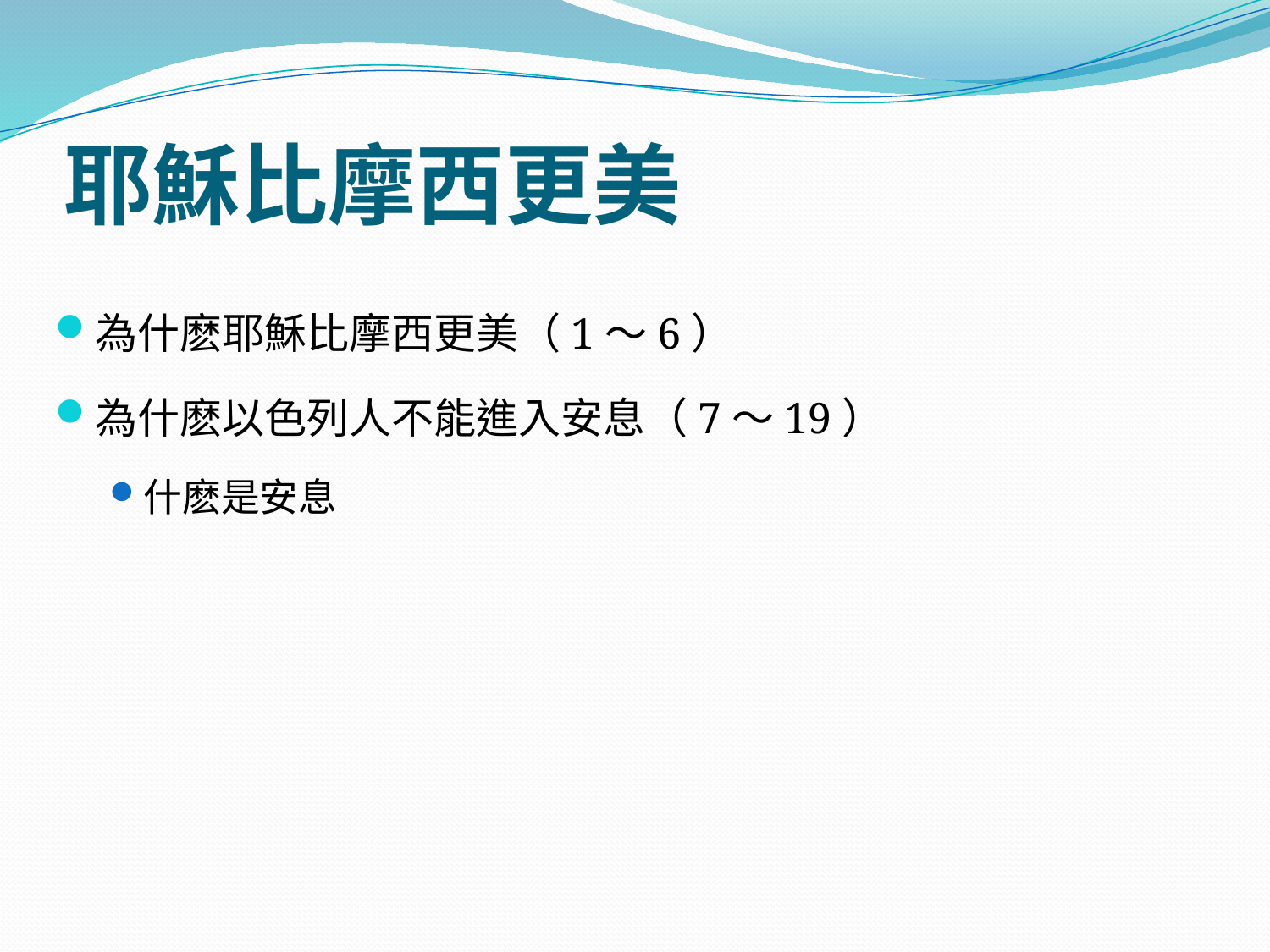

# 耶穌比摩西更美
為什麽耶穌比摩西更美（1～6）
為什麽以色列人不能進入安息（7～19）
什麽是安息